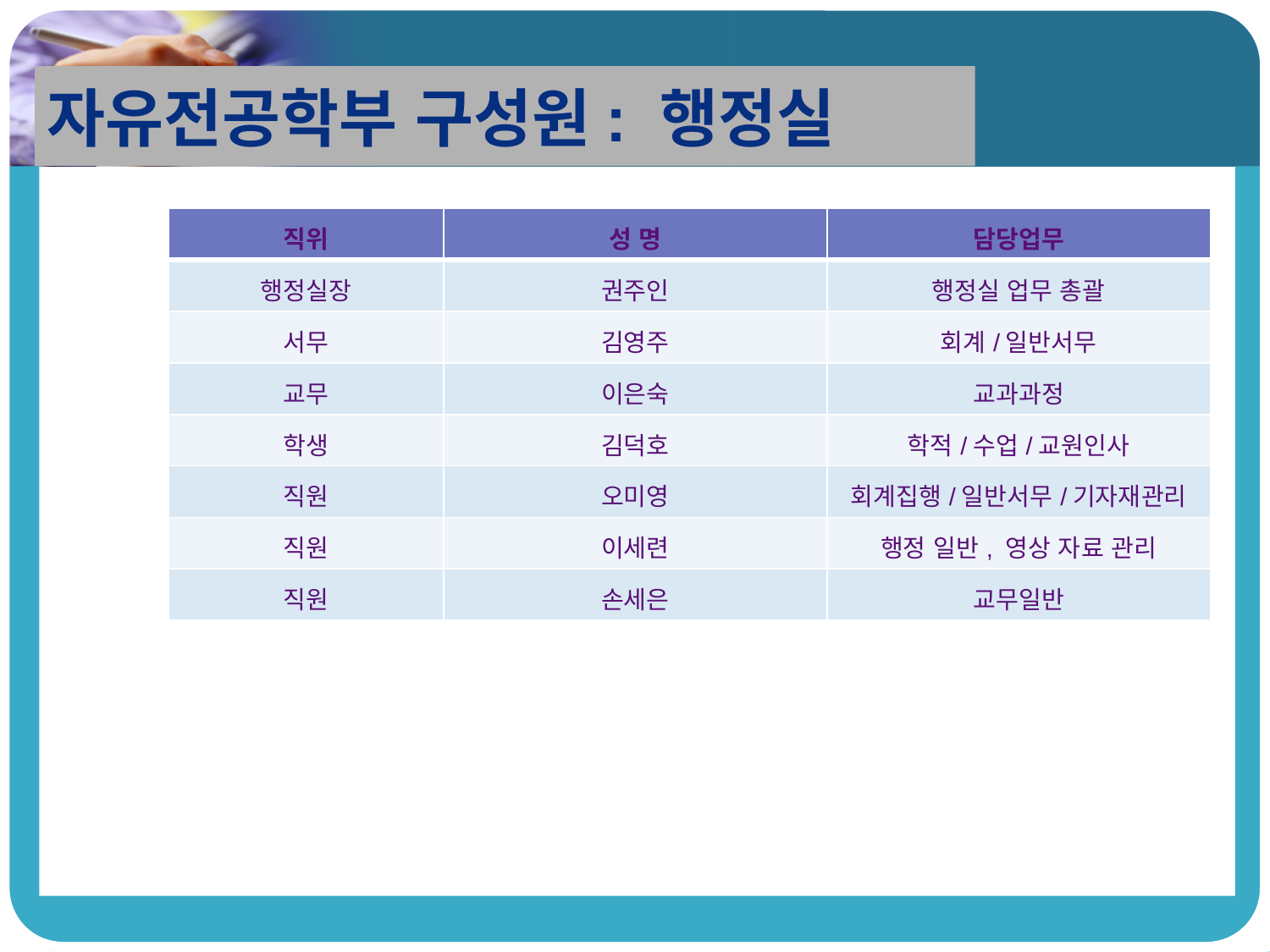

자유전공학부 구성원: 행정실
| 직위 | 성 명 | 담당업무 |
| --- | --- | --- |
| 행정실장 | 권주인 | 행정실 업무 총괄 |
| 서무 | 김영주 | 회계/일반서무 |
| 교무 | 이은숙 | 교과과정 |
| 학생 | 김덕호 | 학적/수업/교원인사 |
| 직원 | 오미영 | 회계집행/일반서무/기자재관리 |
| 직원 | 이세련 | 행정 일반, 영상 자료 관리 |
| 직원 | 손세은 | 교무일반 |